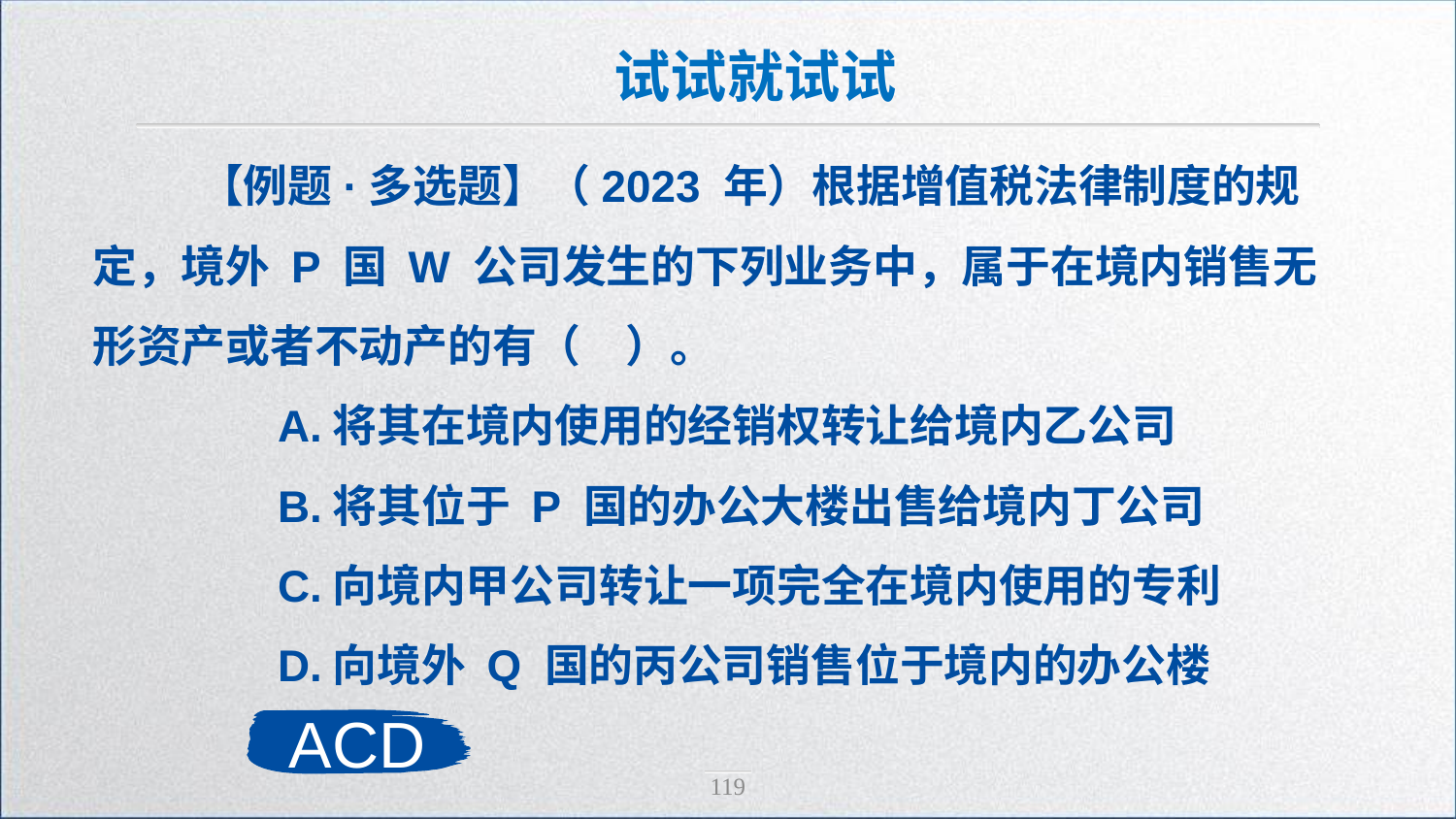

试试就试试
 【例题·多选题】（2023 年）根据增值税法律制度的规定，境外 P 国 W 公司发生的下列业务中，属于在境内销售无形资产或者不动产的有（　）。
　　A.将其在境内使用的经销权转让给境内乙公司
　　B.将其位于 P 国的办公大楼出售给境内丁公司
　　C.向境内甲公司转让一项完全在境内使用的专利
　　D.向境外 Q 国的丙公司销售位于境内的办公楼
ACD

119